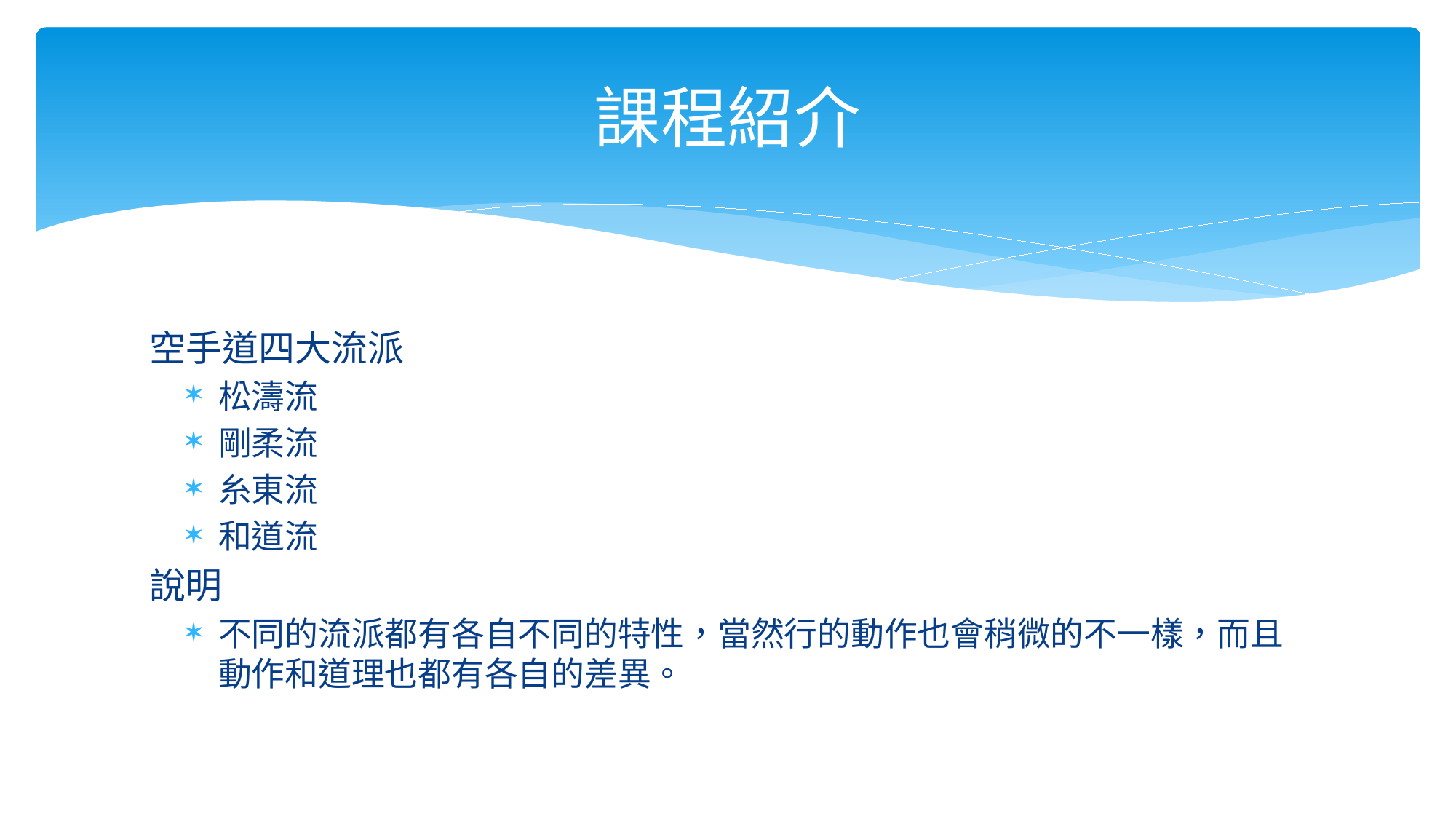

# 課程紹介
空手道四大流派
松濤流
剛柔流
糸東流
和道流
說明
不同的流派都有各自不同的特性，當然行的動作也會稍微的不一樣，而且動作和道理也都有各自的差異。